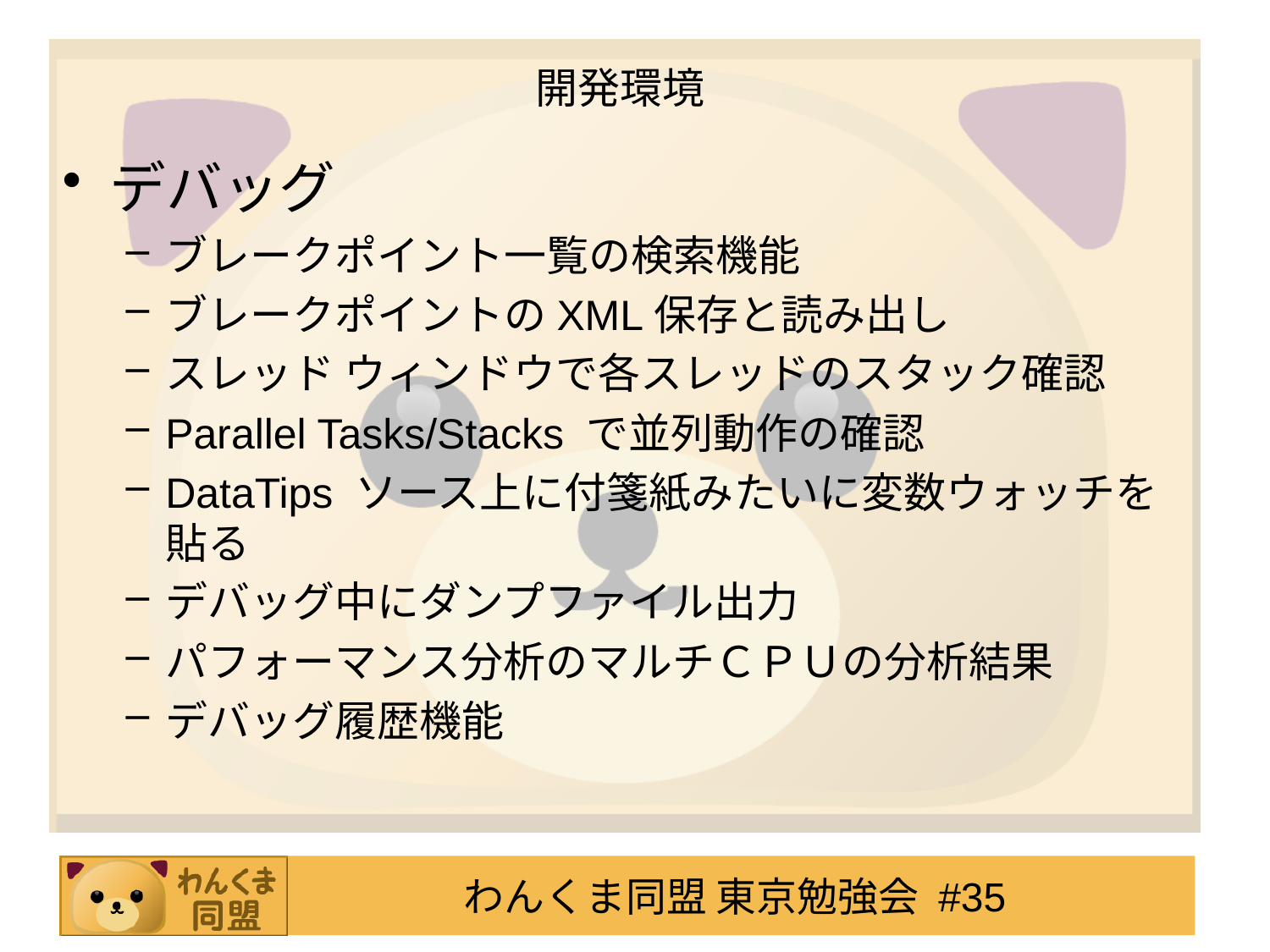

# 開発環境
デバッグ
ブレークポイント一覧の検索機能
ブレークポイントのXML保存と読み出し
スレッド ウィンドウで各スレッドのスタック確認
Parallel Tasks/Stacks で並列動作の確認
DataTips ソース上に付箋紙みたいに変数ウォッチを貼る
デバッグ中にダンプファイル出力
パフォーマンス分析のマルチＣＰＵの分析結果
デバッグ履歴機能